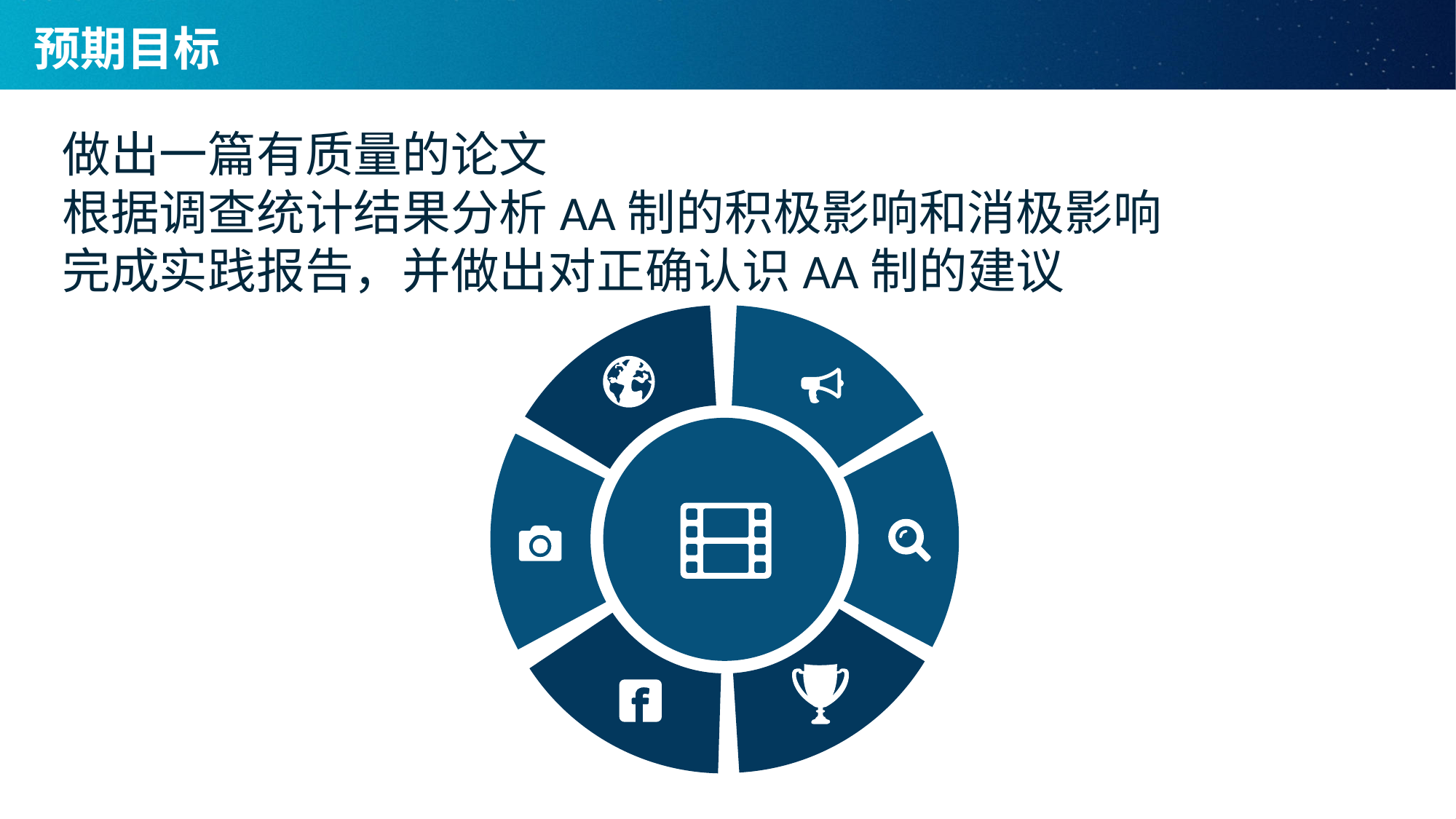

# 预期目标
做出一篇有质量的论文
根据调查统计结果分析AA制的积极影响和消极影响
完成实践报告，并做出对正确认识AA制的建议